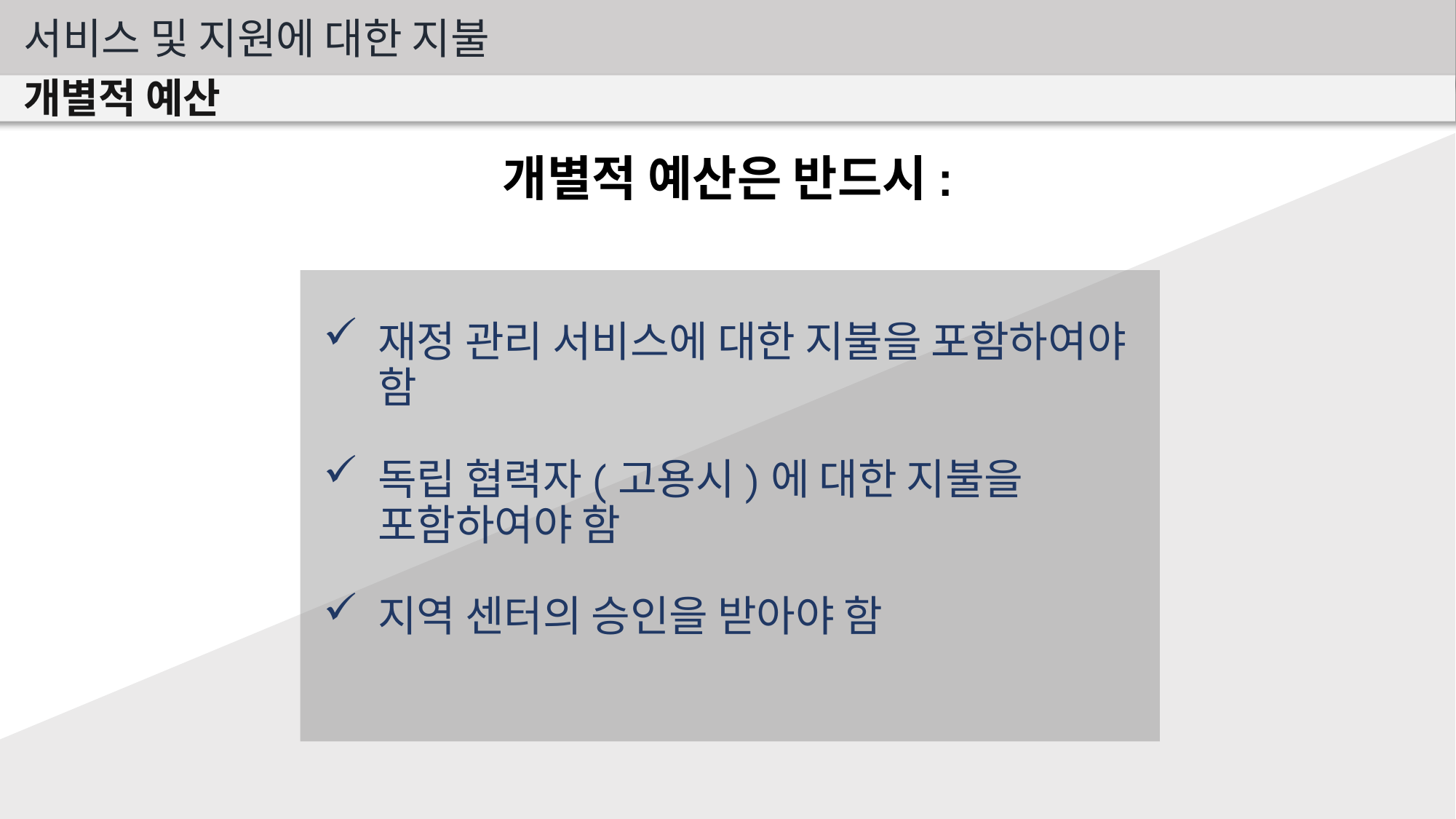

서비스 및 지원에 대한 지불
개별적 예산
개별적 예산은 반드시:

재정 관리 서비스에 대한 지불을 포함하여야 함

독립 협력자(고용시)에 대한 지불을 포함하여야 함

지역 센터의 승인을 받아야 함